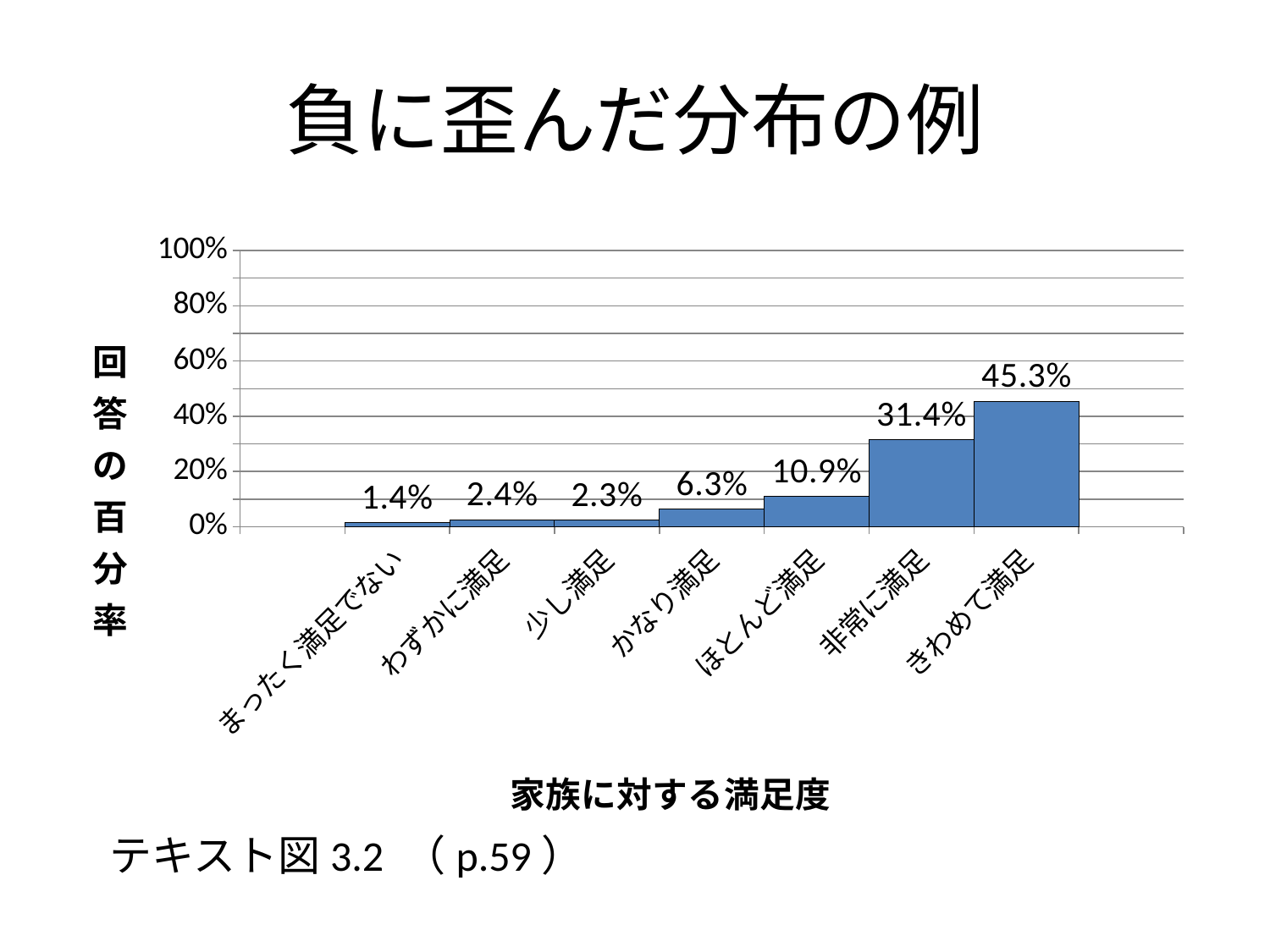

# 負に歪んだ分布の例

### Chart

| Category |  |
|---|---|
|  | None |
| まったく満足でない | 0.014 |
| わずかに満足 | 0.024 |
| 少し満足 | 0.023 |
| かなり満足 | 0.063 |
| ほとんど満足 | 0.109 |
| 非常に満足 | 0.314 |
| きわめて満足 | 0.453 |
テキスト図3.2 （p.59）